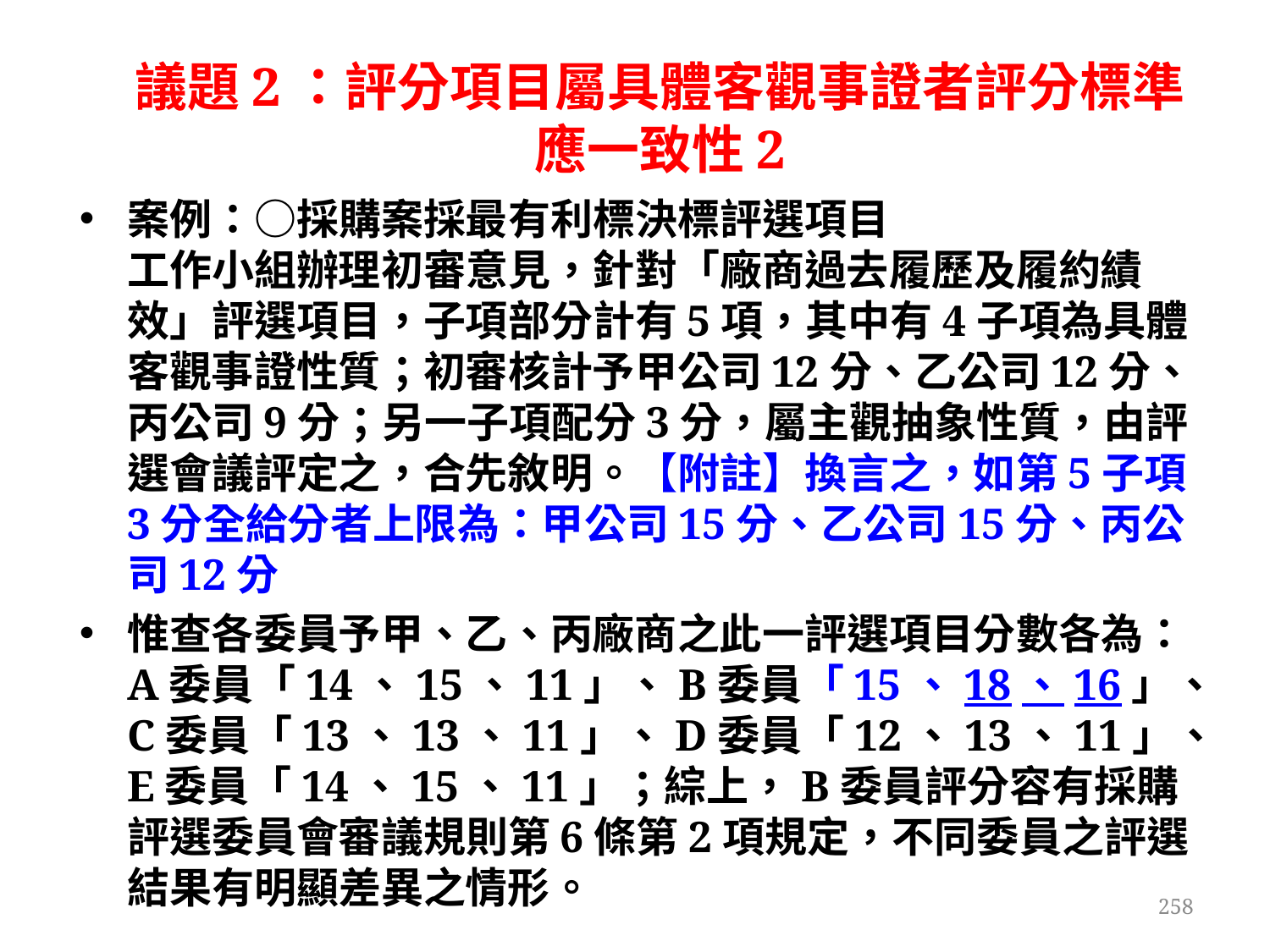

# 議題2：評分項目屬具體客觀事證者評分標準 應一致性2
案例：○採購案採最有利標決標評選項目
工作小組辦理初審意見，針對「廠商過去履歷及履約績效」評選項目，子項部分計有5項，其中有4子項為具體客觀事證性質；初審核計予甲公司12分、乙公司12分、丙公司9分；另一子項配分3分，屬主觀抽象性質，由評選會議評定之，合先敘明。【附註】換言之，如第5子項3分全給分者上限為：甲公司15分、乙公司15分、丙公司12分
惟查各委員予甲、乙、丙廠商之此一評選項目分數各為：A委員「14、15、11」、B委員「15、18、16」、C委員「13、13、11」、D委員「12、13、11」、E委員「14、15、11」；綜上，B委員評分容有採購評選委員會審議規則第6條第2項規定，不同委員之評選結果有明顯差異之情形。
258